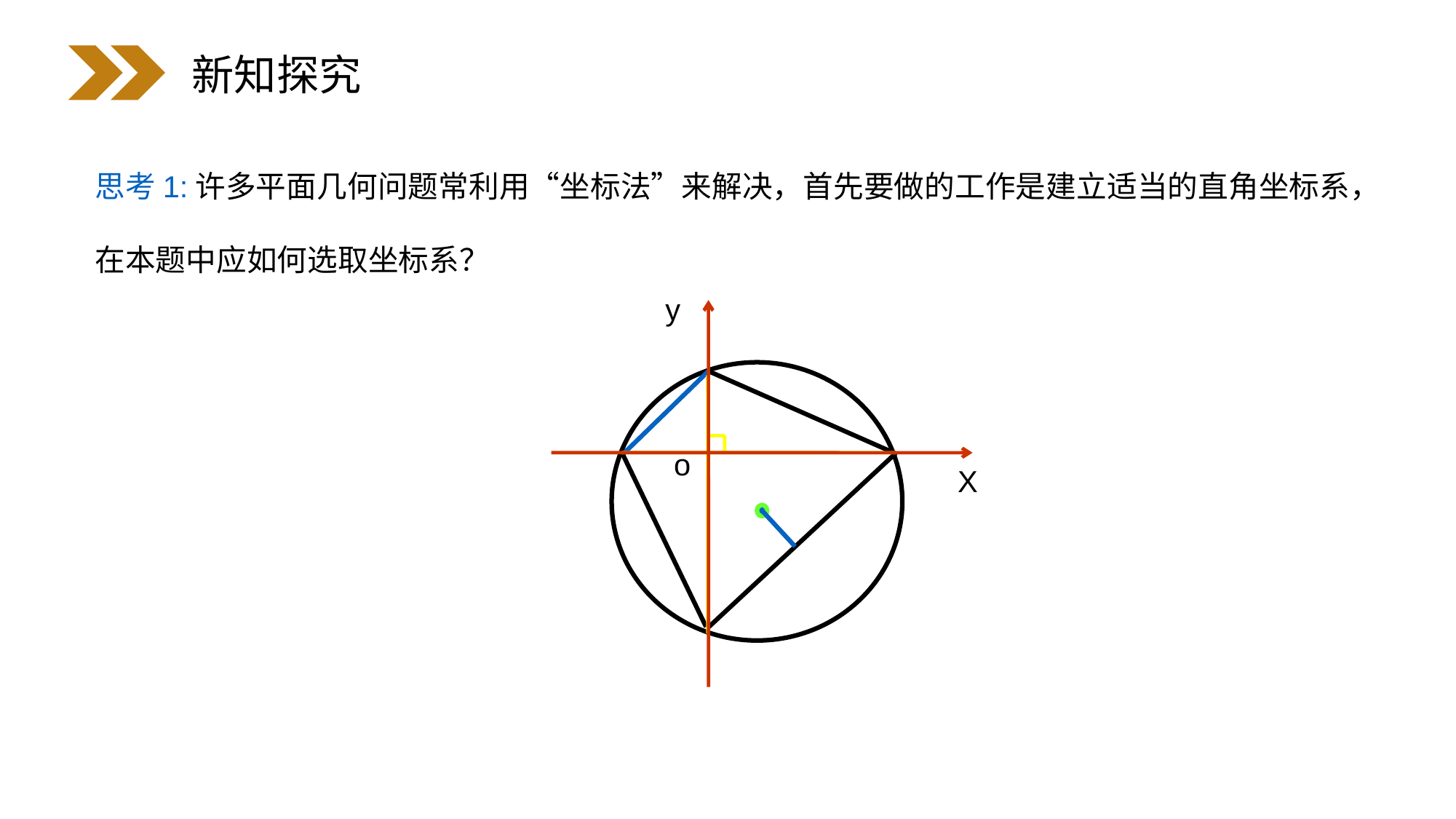

新知探究
思考1:许多平面几何问题常利用“坐标法”来解决，首先要做的工作是建立适当的直角坐标系，在本题中应如何选取坐标系？
y

o

X